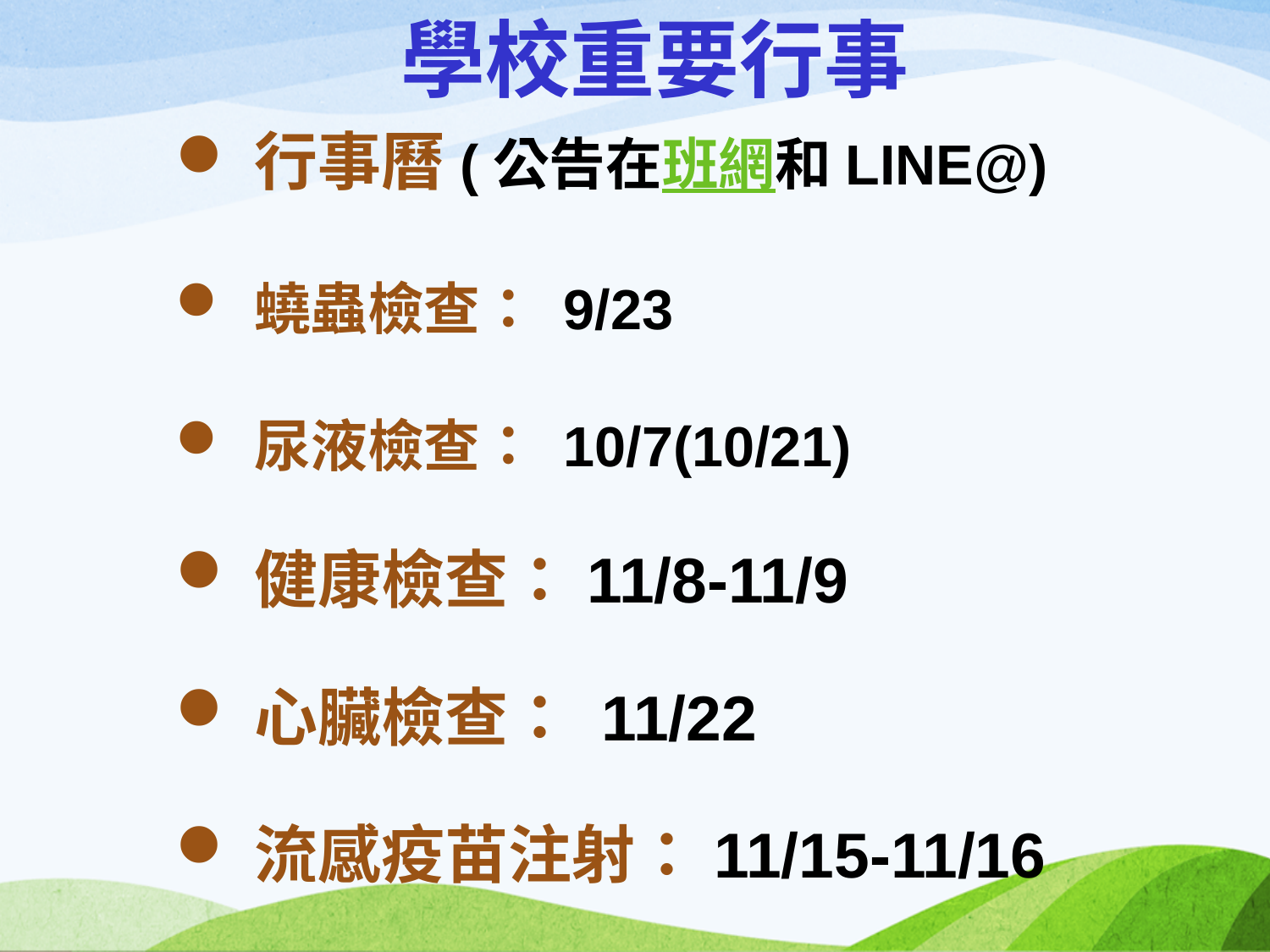

學校重要行事

行事曆(公告在班網和LINE@)
蟯蟲檢查： 9/23
尿液檢查： 10/7(10/21)
健康檢查：11/8-11/9
心臟檢查： 11/22
流感疫苗注射：11/15-11/16